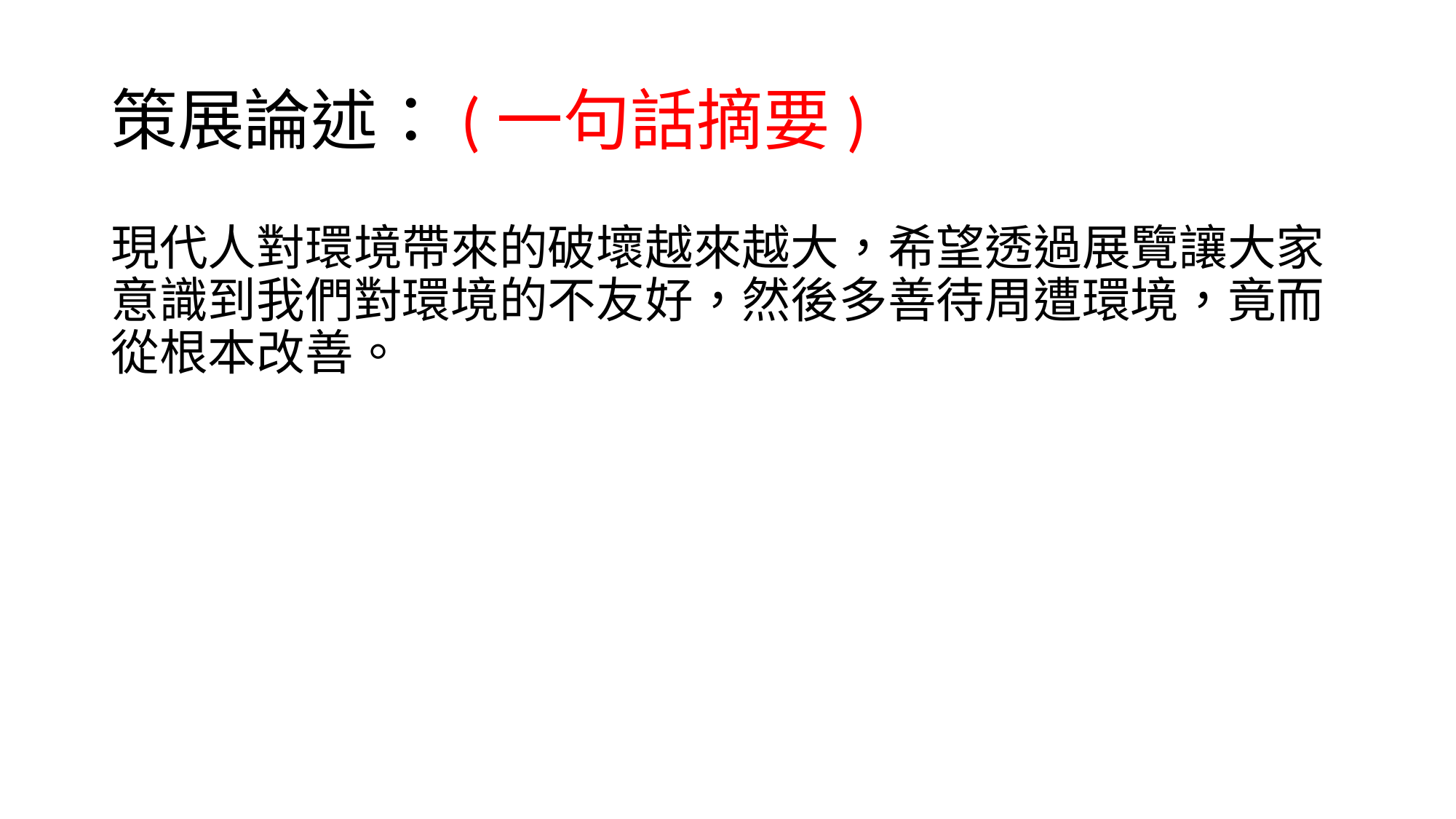

# 策展論述：(一句話摘要)
現代人對環境帶來的破壞越來越大，希望透過展覽讓大家意識到我們對環境的不友好，然後多善待周遭環境，竟而從根本改善。